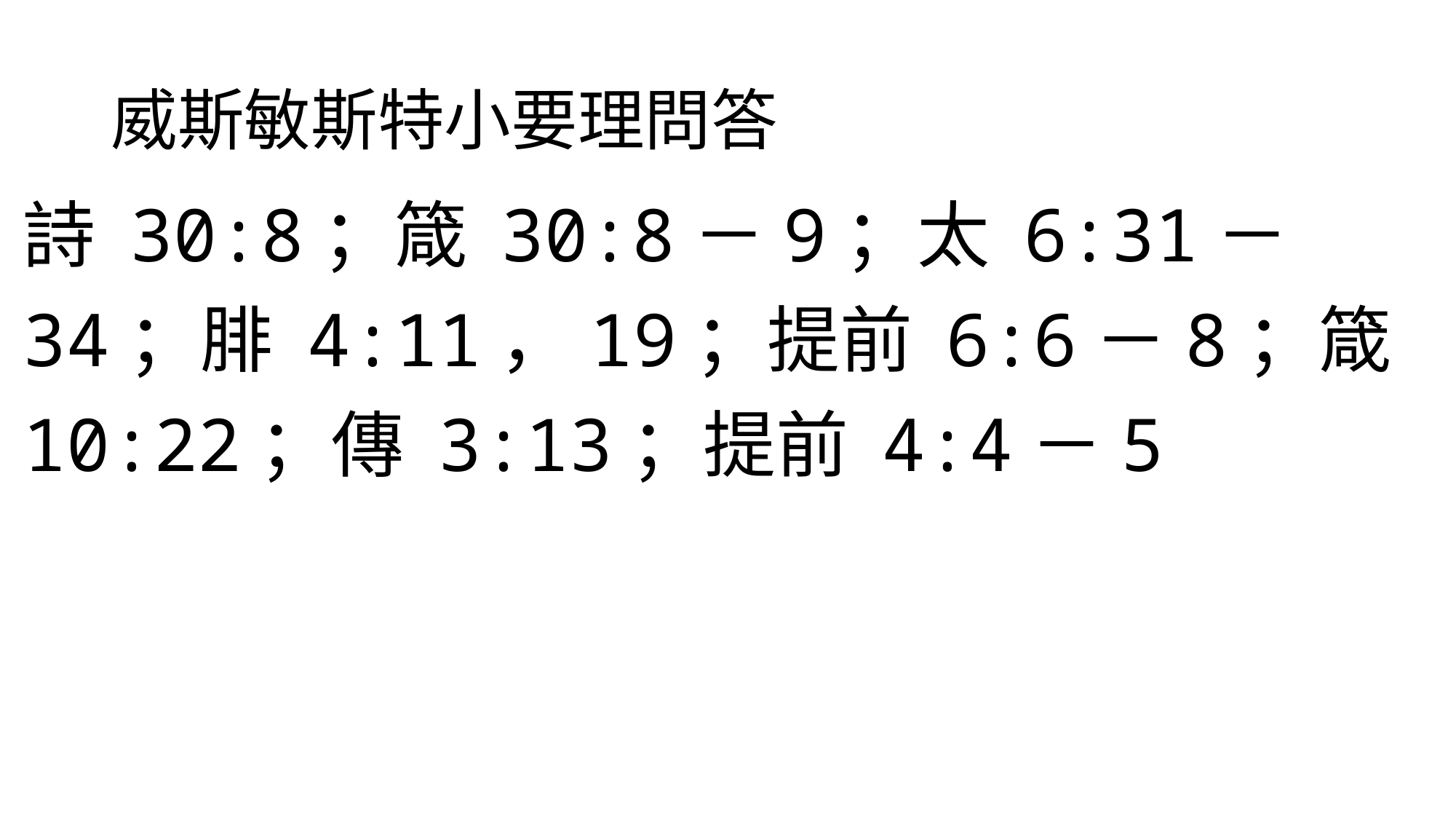

# 威斯敏斯特小要理問答
詩 30:8；箴 30:8－9；太 6:31－34；腓 4:11，19；提前 6:6－8；箴 10:22；傳 3:13；提前 4:4－5